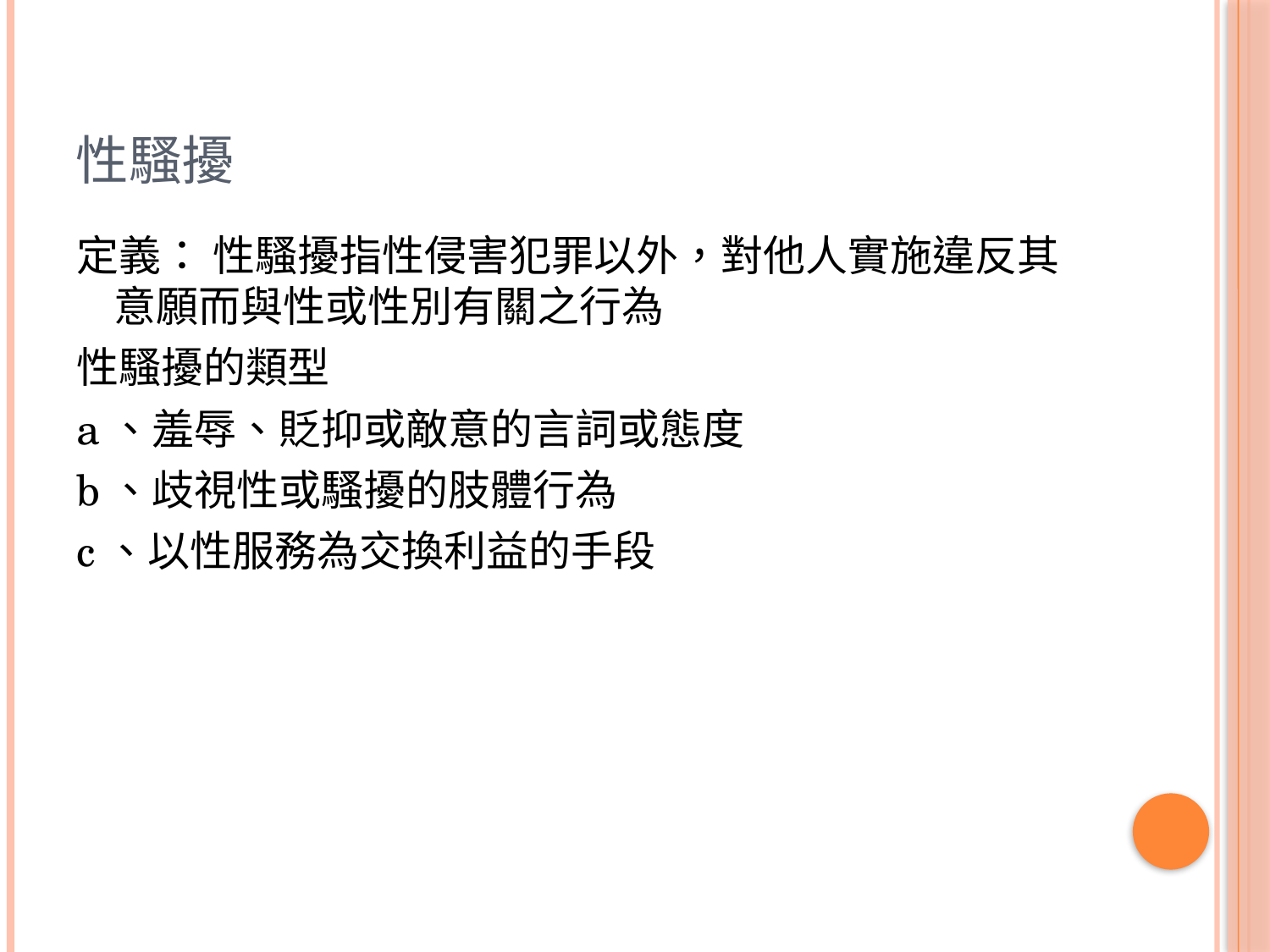

# 性騷擾
定義： 性騷擾指性侵害犯罪以外，對他人實施違反其意願而與性或性別有關之行為
性騷擾的類型
a、羞辱、貶抑或敵意的言詞或態度
b、歧視性或騷擾的肢體行為
c、以性服務為交換利益的手段